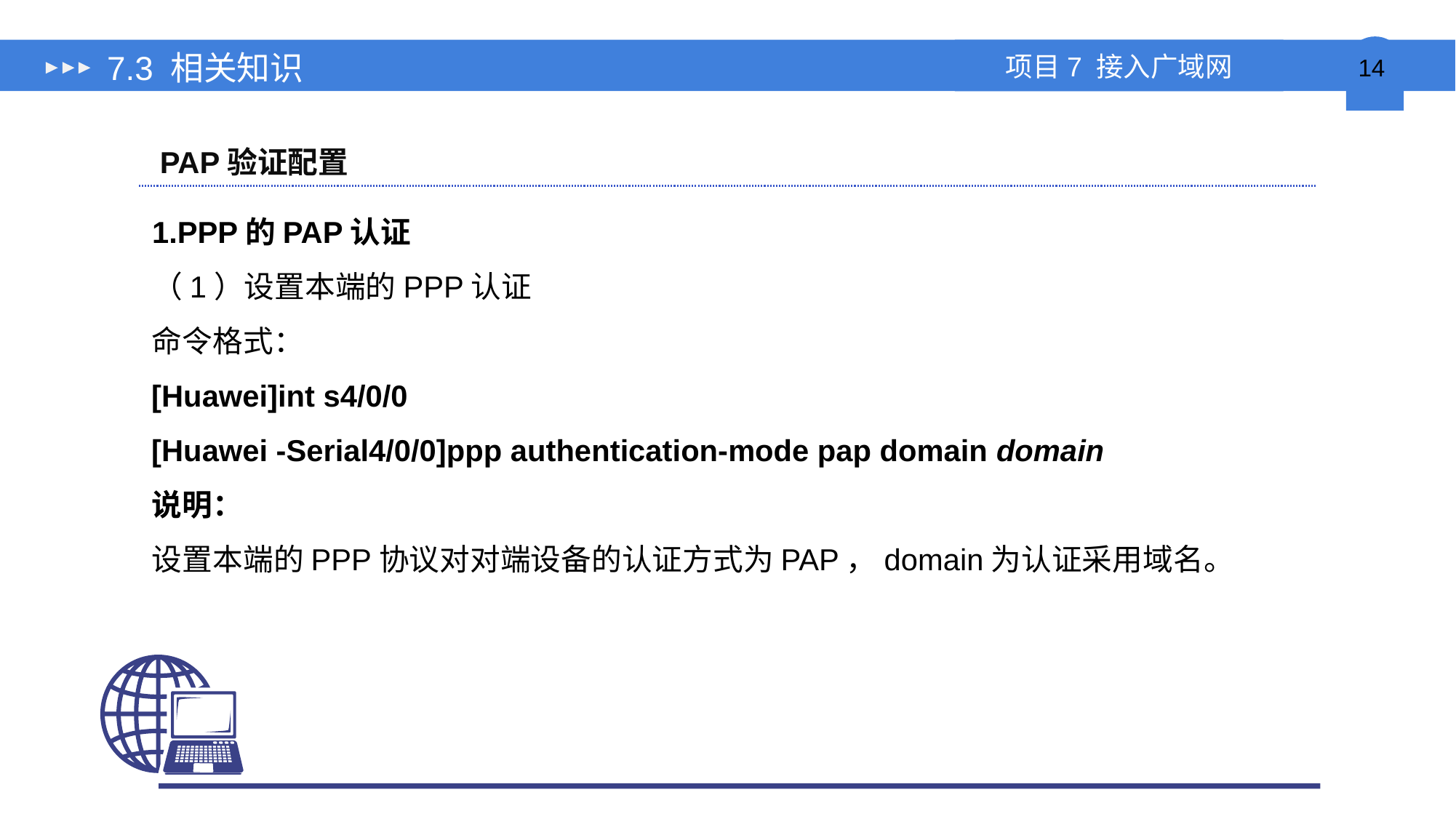

# 7.3 相关知识
 PAP验证配置

1.ppp的PAP认证
（1）设置本端的PPP认证
命令格式：
[Huawei]int s4/0/0
[Huawei -Serial4/0/0]ppp authentication-mode pap domain domain
说明：
设置本端的PPP协议对对端设备的认证方式为PAP，domain为认证采用域名。